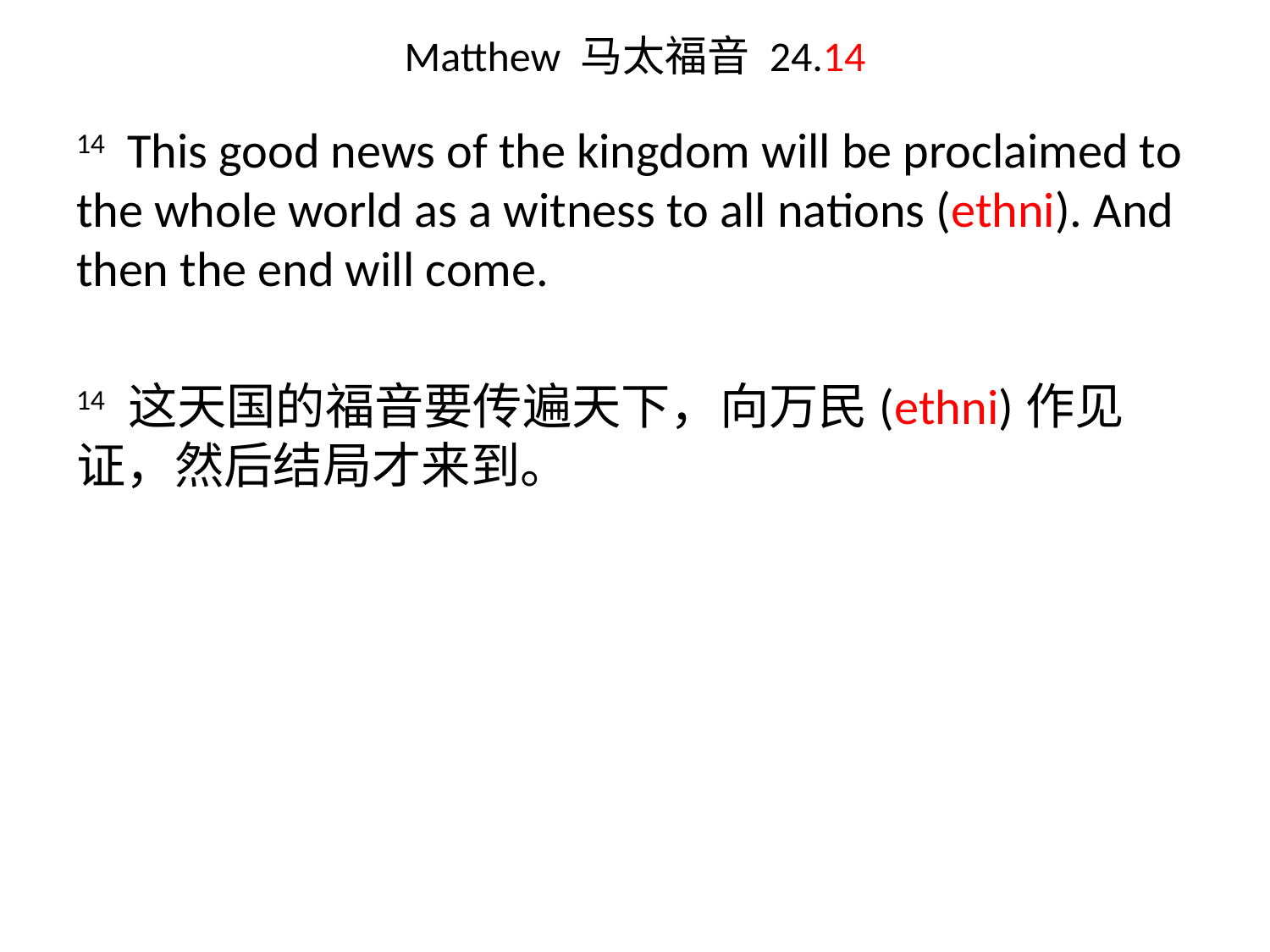

# Matthew 马太福音 24.14
14  This good news of the kingdom will be proclaimed to the whole world as a witness to all nations (ethni). And then the end will come.

14 这天国的福音要传遍天下，向万民(ethni)作见证，然后结局才来到。